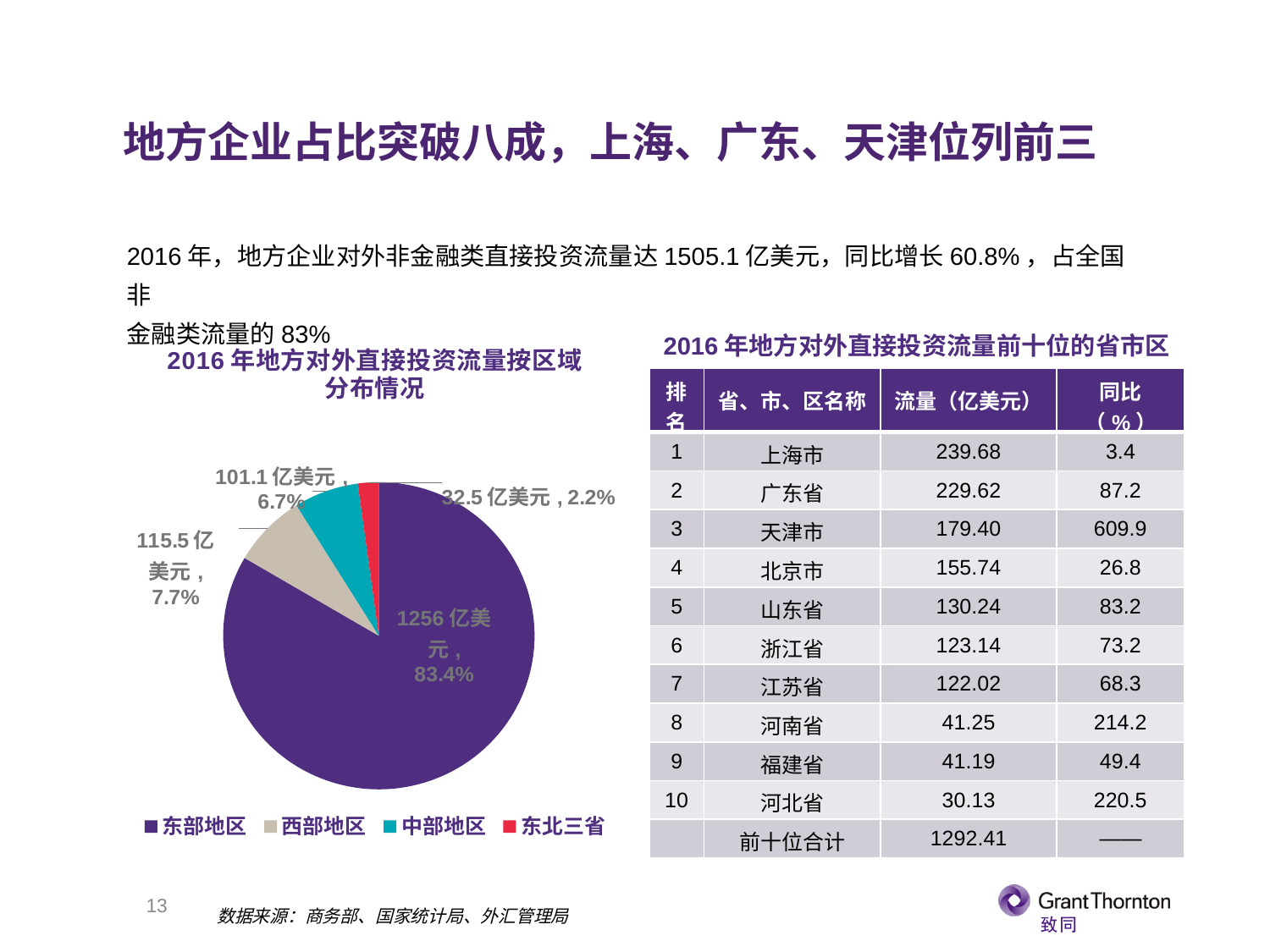

地方企业占比突破八成，上海、广东、天津位列前三
2016年，地方企业对外非金融类直接投资流量达1505.1亿美元，同比增长60.8%，占全国非
金融类流量的83%
2016年地方对外直接投资流量前十位的省市区

### Chart:

| Category | 2016年地方对外直接投资流量按区域分布情况 |
|---|---|
| 东部地区 | 1256.0 |
| 西部地区 | 115.5 |
| 中部地区 | 101.1 |
| 东北三省 | 32.5 |
| 排名 | 省、市、区名称 | 流量（亿美元） | 同比（%） |
| --- | --- | --- | --- |
| 1 | 上海市 | 239.68 | 3.4 |
| 2 | 广东省 | 229.62 | 87.2 |
| 3 | 天津市 | 179.40 | 609.9 |
| 4 | 北京市 | 155.74 | 26.8 |
| 5 | 山东省 | 130.24 | 83.2 |
| 6 | 浙江省 | 123.14 | 73.2 |
| 7 | 江苏省 | 122.02 | 68.3 |
| 8 | 河南省 | 41.25 | 214.2 |
| 9 | 福建省 | 41.19 | 49.4 |
| 10 | 河北省 | 30.13 | 220.5 |
|  | 前十位合计 | 1292.41 | —— |
13
数据来源：商务部、国家统计局、外汇管理局